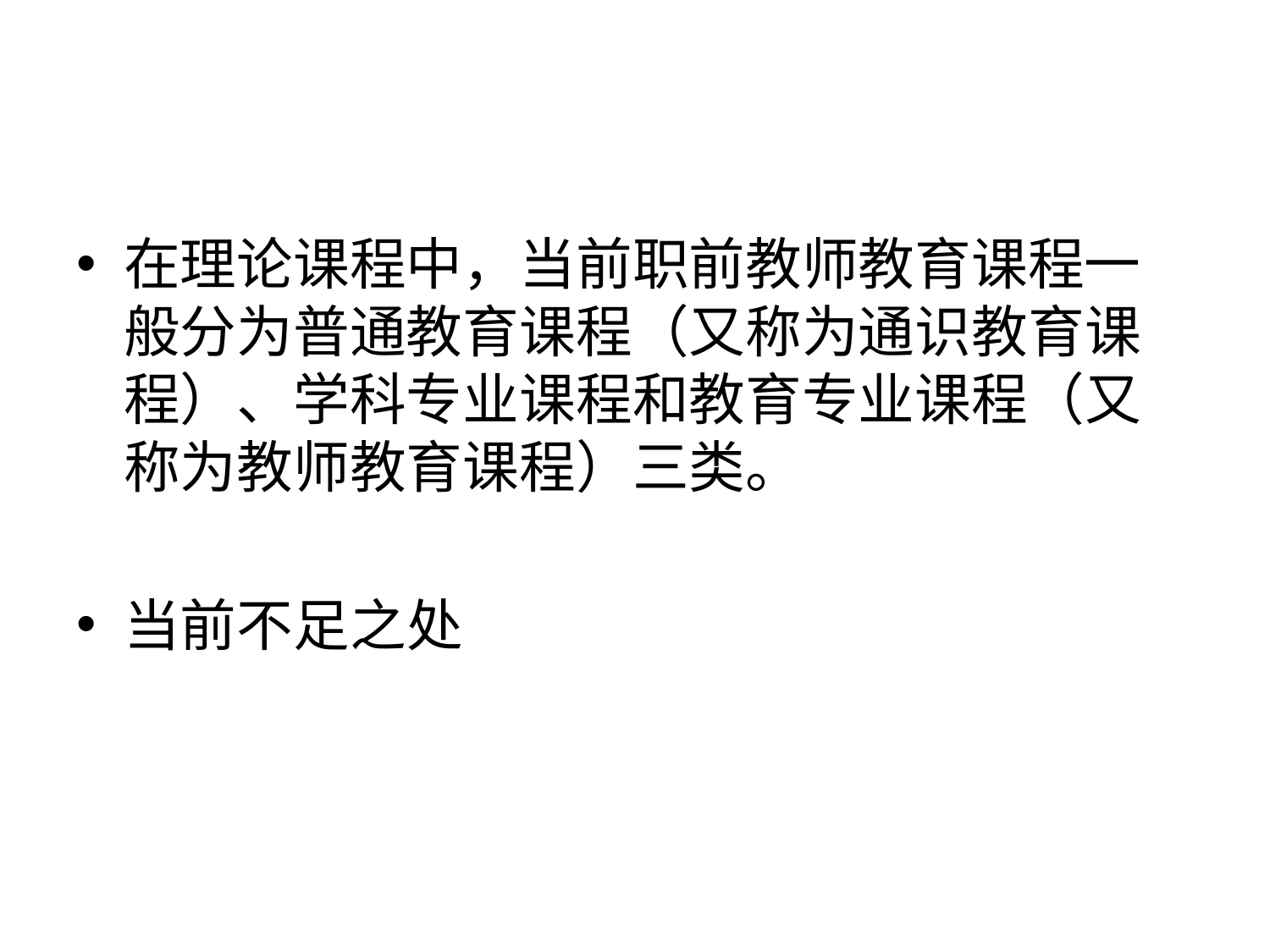

#
在理论课程中，当前职前教师教育课程一般分为普通教育课程（又称为通识教育课程）、学科专业课程和教育专业课程（又称为教师教育课程）三类。

当前不足之处